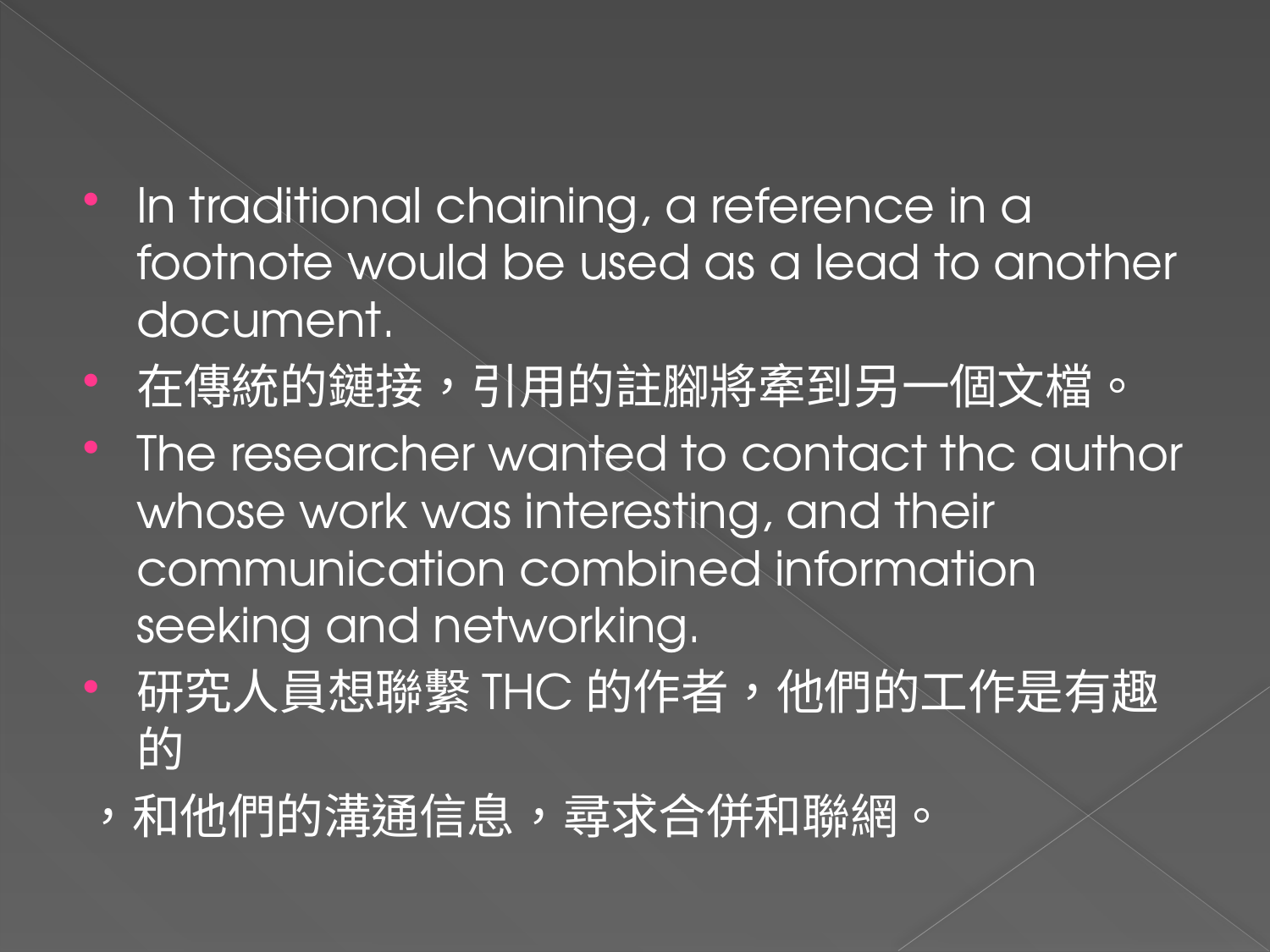

#
In traditional chaining, a reference in a footnote would be used as a lead to another document.
在傳統的鏈接，引用的註腳將牽到另一個文檔。
The researcher wanted to contact thc author whose work was interesting, and their communication combined information seeking and networking.
研究人員想聯繫THC的作者，他們的工作是有趣的
，和他們的溝通信息，尋求合併和聯網。